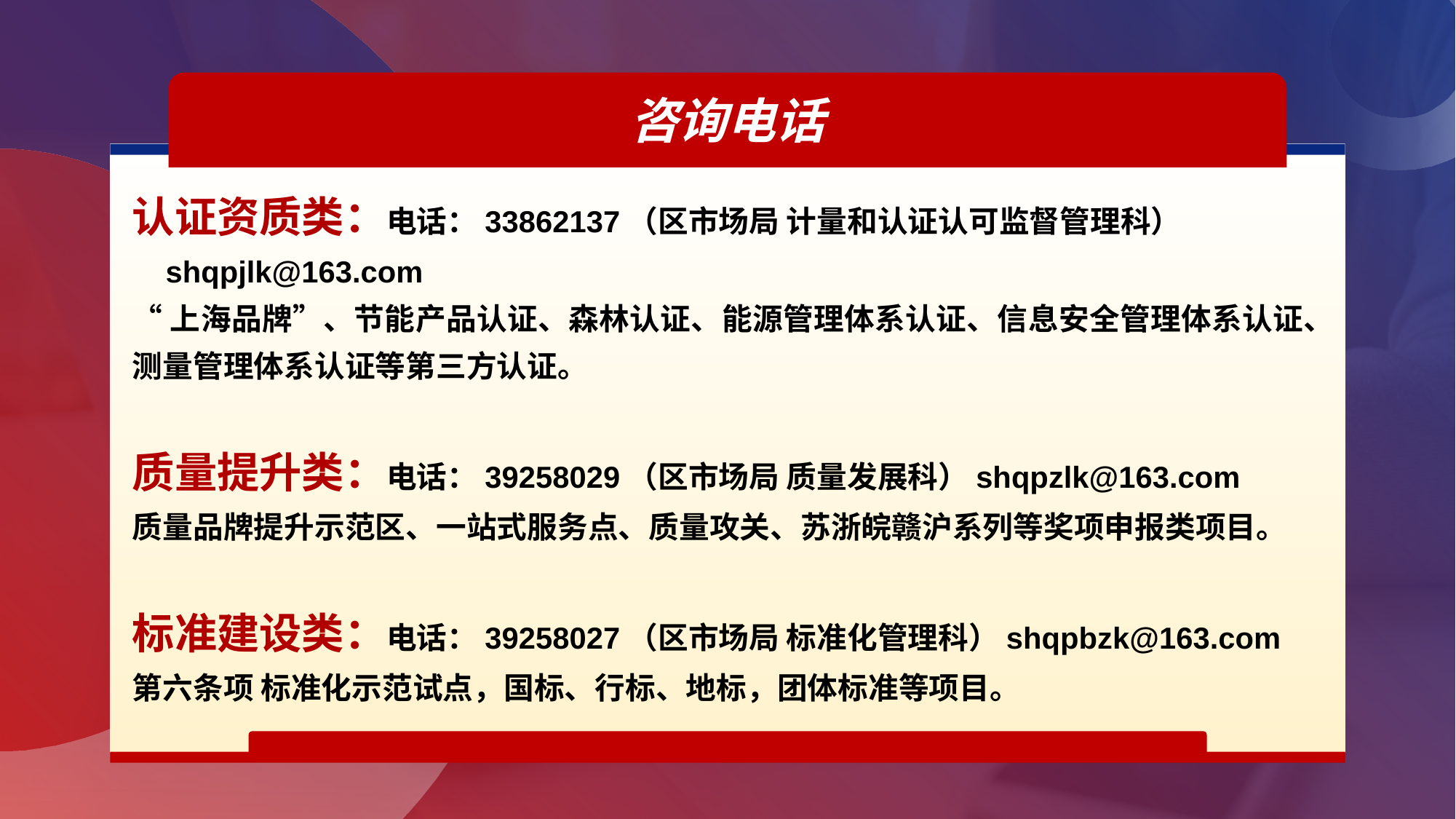

咨询电话

认证资质类：电话：33862137（区市场局 计量和认证认可监督管理科）
    shqpjlk@163.com
“上海品牌”、节能产品认证、森林认证、能源管理体系认证、信息安全管理体系认证、测量管理体系认证等第三方认证。

质量提升类：电话：39258029（区市场局 质量发展科）shqpzlk@163.com
质量品牌提升示范区、一站式服务点、质量攻关、苏浙皖赣沪系列等奖项申报类项目。

标准建设类：电话：39258027（区市场局 标准化管理科）shqpbzk@163.com
第六条项 标准化示范试点，国标、行标、地标，团体标准等项目。